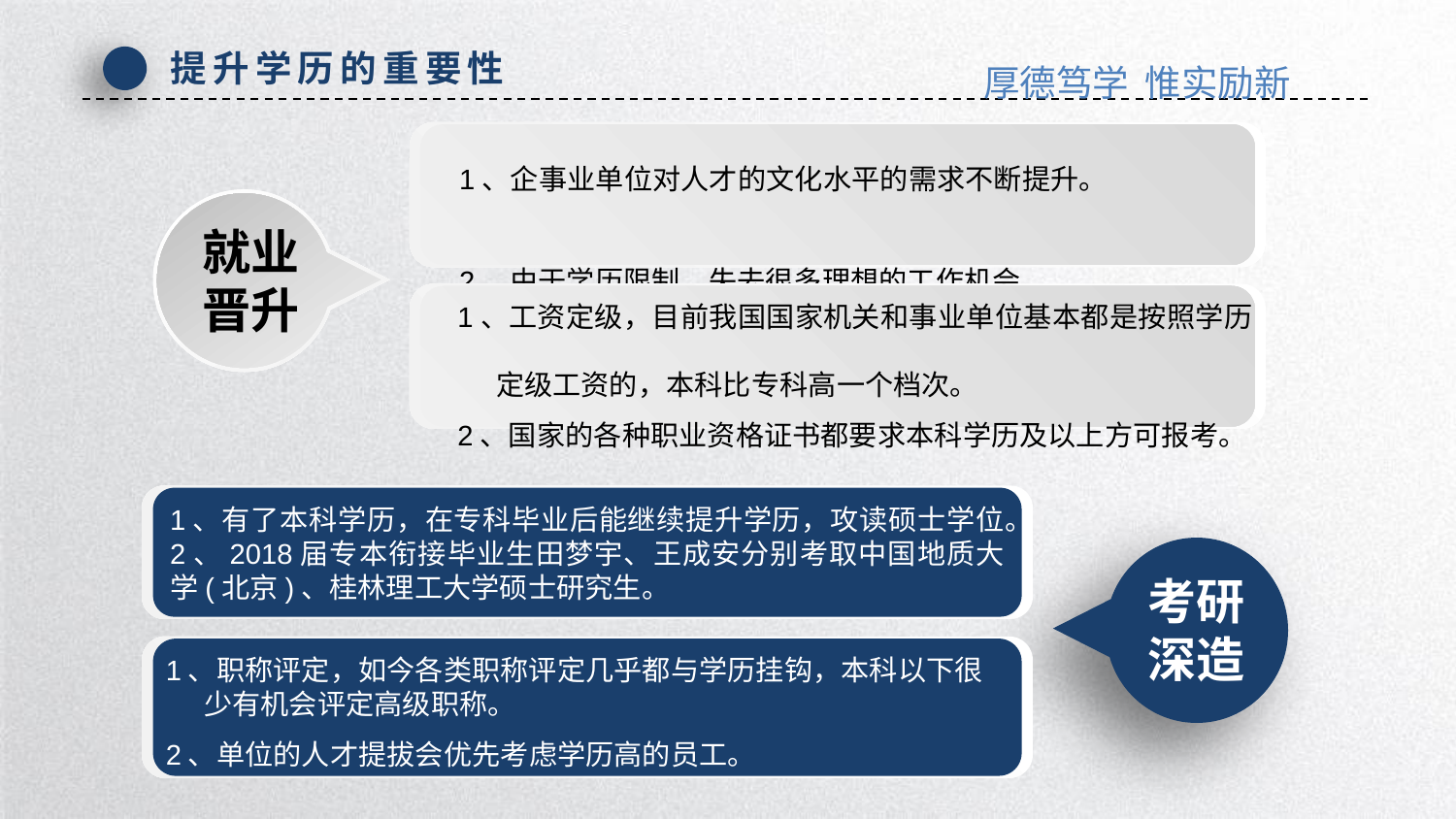

提升学历的重要性

厚德笃学  惟实励新

1、企事业单位对人才的文化水平的需求不断提升。
2、由于学历限制，失去很多理想的工作机会。

就业晋升

1、工资定级，目前我国国家机关和事业单位基本都是按照学历
     定级工资的，本科比专科高一个档次。
2、国家的各种职业资格证书都要求本科学历及以上方可报考。

1、有了本科学历，在专科毕业后能继续提升学历，攻读硕士学位。2、2018届专本衔接毕业生田梦宇、王成安分别考取中国地质大学(北京)、桂林理工大学硕士研究生。

考研深造

1、职称评定，如今各类职称评定几乎都与学历挂钩，本科以下很
     少有机会评定高级职称。
2、单位的人才提拔会优先考虑学历高的员工。